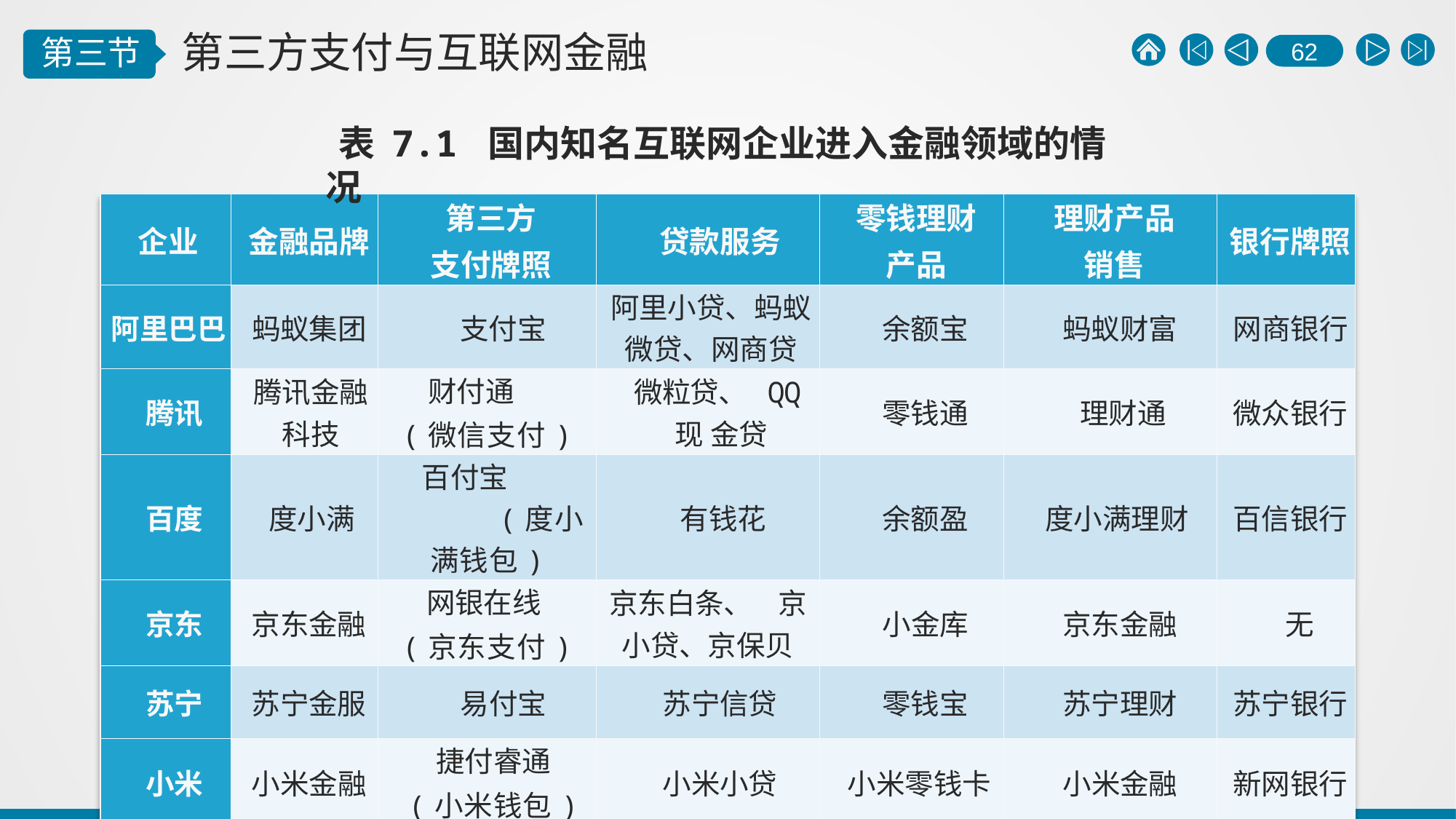

表 7.1 国内知名互联网企业进入金融领域的情况
| 企业 | 金融品牌 | 第三方 支付牌照 | 贷款服务 | 零钱理财 产品 | 理财产品 销售 | 银行牌照 |
| --- | --- | --- | --- | --- | --- | --- |
| 阿里巴巴 | 蚂蚁集团 | 支付宝 | 阿里小贷、蚂蚁 微贷、网商贷 | 余额宝 | 蚂蚁财富 | 网商银行 |
| 腾讯 | 腾讯金融 科技 | 财付通 (微信支付) | 微粒贷、 QQ现 金贷 | 零钱通 | 理财通 | 微众银行 |
| 百度 | 度小满 | 百付宝 (度小满钱包) | 有钱花 | 余额盈 | 度小满理财 | 百信银行 |
| 京东 | 京东金融 | 网银在线 (京东支付) | 京东白条、 京小贷、京保贝 | 小金库 | 京东金融 | 无 |
| 苏宁 | 苏宁金服 | 易付宝 | 苏宁信贷 | 零钱宝 | 苏宁理财 | 苏宁银行 |
| 小米 | 小米金融 | 捷付睿通 (小米钱包) | 小米小贷 | 小米零钱卡 | 小米金融 | 新网银行 |